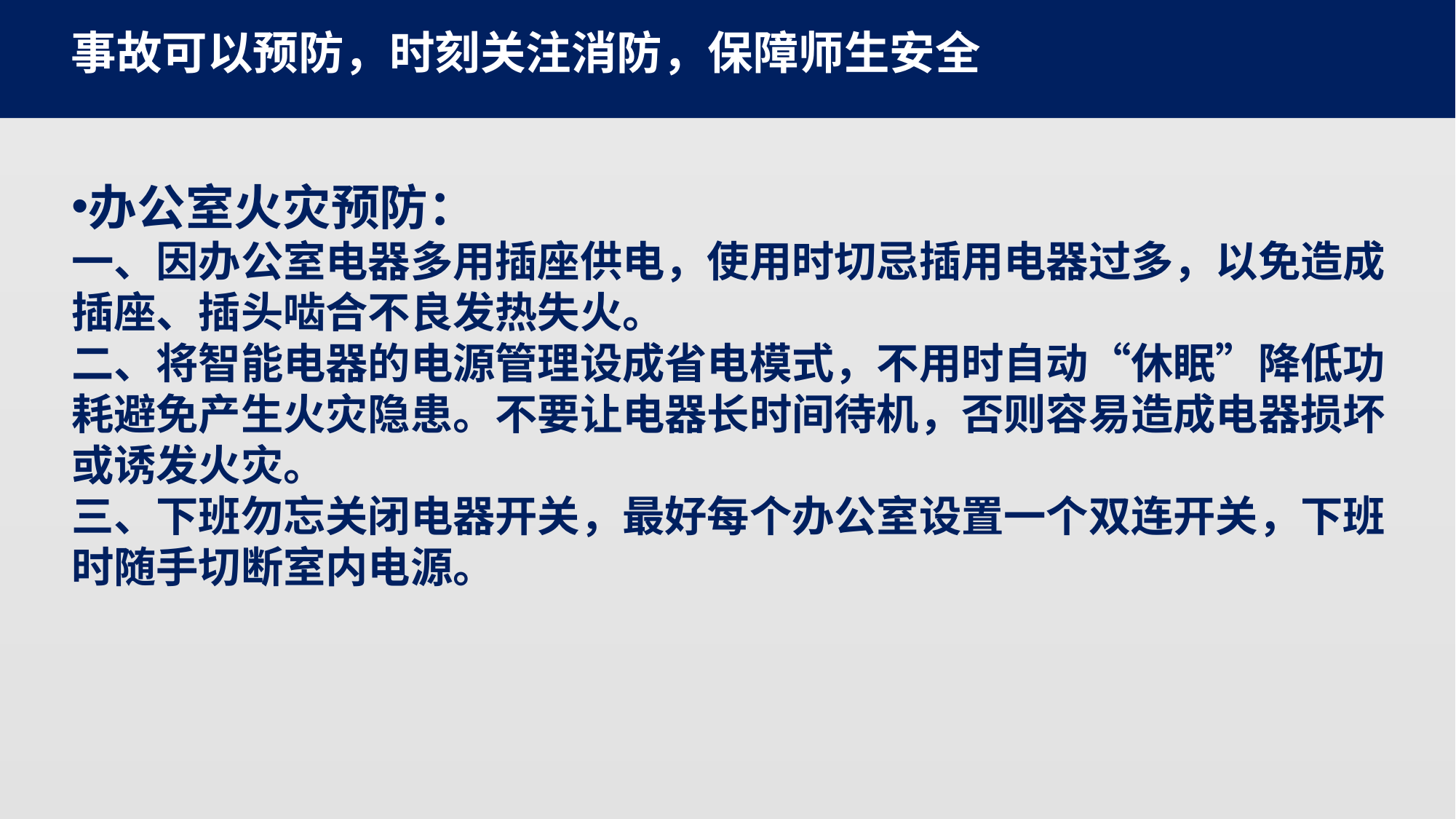

# 事故可以预防，时刻关注消防，保障师生安全
办公室火灾预防：
一、因办公室电器多用插座供电，使用时切忌插用电器过多，以免造成插座、插头啮合不良发热失火。
二、将智能电器的电源管理设成省电模式，不用时自动“休眠”降低功耗避免产生火灾隐患。不要让电器长时间待机，否则容易造成电器损坏或诱发火灾。
三、下班勿忘关闭电器开关，最好每个办公室设置一个双连开关，下班时随手切断室内电源。